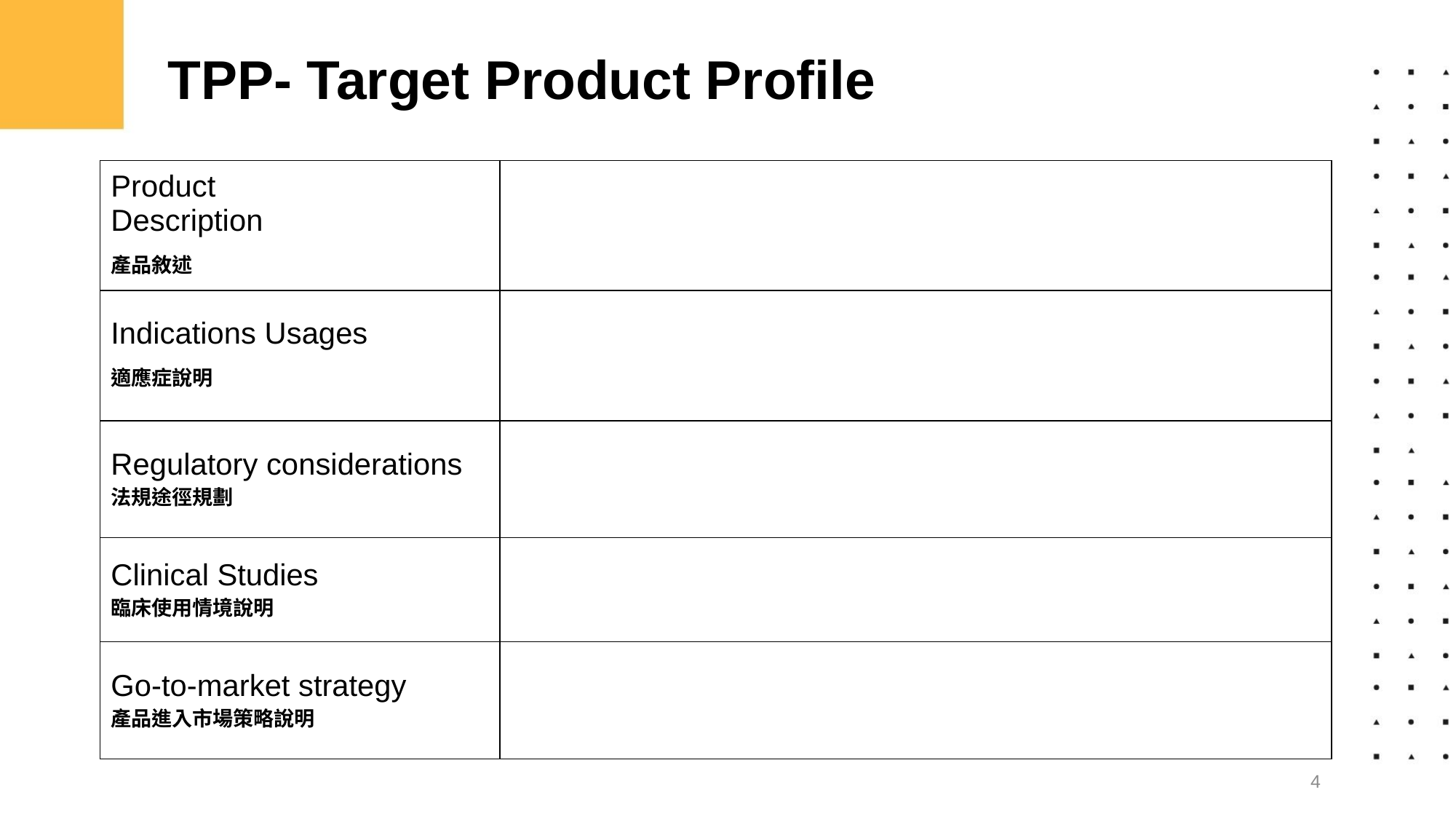

# TPP- Target Product Profile
| Product Description 產品敘述 |  |
| --- | --- |
| Indications Usages 適應症說明 |  |
| Regulatory considerations 法規途徑規劃 |  |
| Clinical Studies 臨床使用情境說明 |  |
| Go-to-market strategy 產品進入市場策略說明 |  |
4